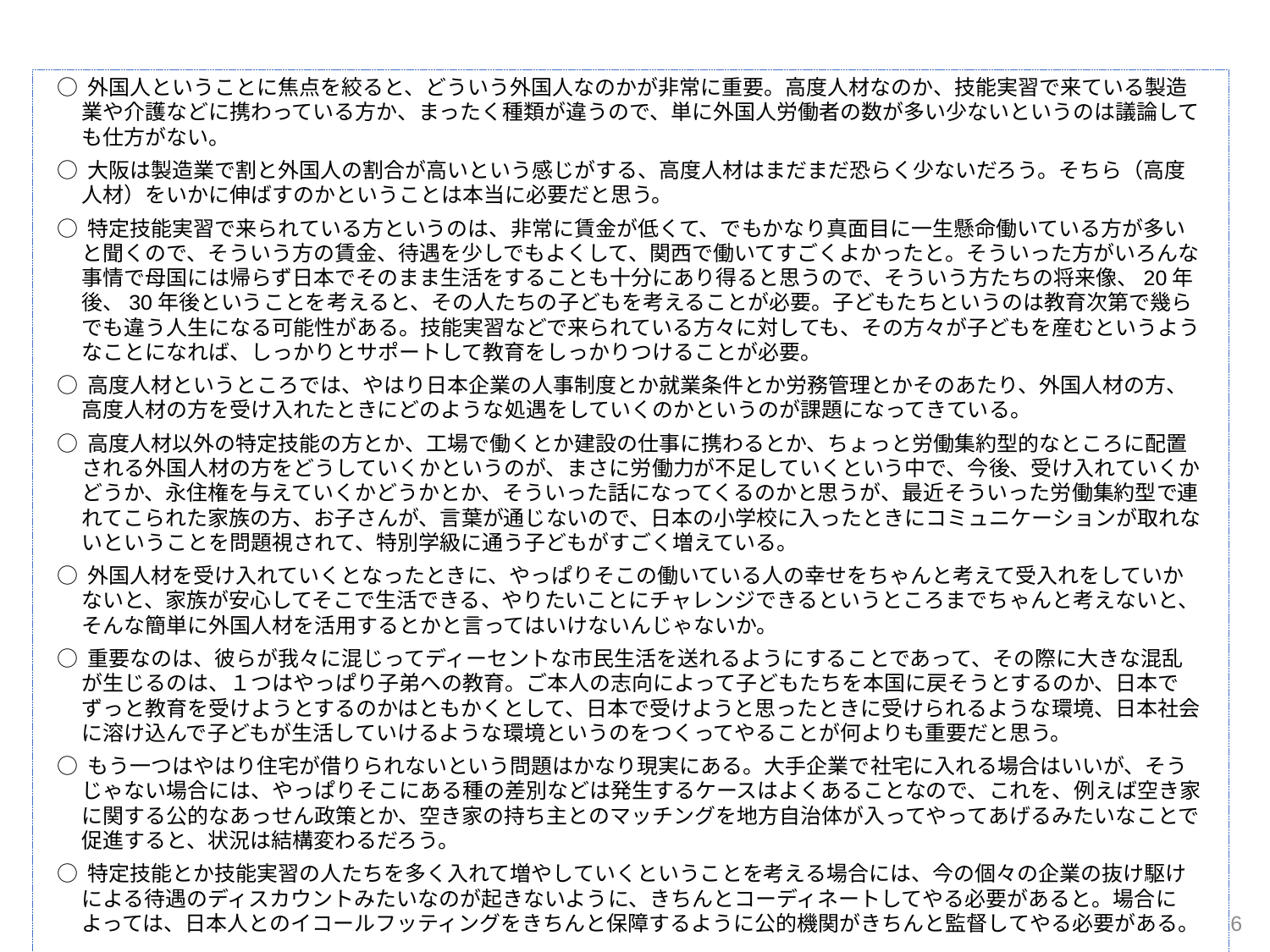

○ 外国人ということに焦点を絞ると、どういう外国人なのかが非常に重要。高度人材なのか、技能実習で来ている製造業や介護などに携わっている方か、まったく種類が違うので、単に外国人労働者の数が多い少ないというのは議論しても仕方がない。
○ 大阪は製造業で割と外国人の割合が高いという感じがする、高度人材はまだまだ恐らく少ないだろう。そちら（高度人材）をいかに伸ばすのかということは本当に必要だと思う。
○ 特定技能実習で来られている方というのは、非常に賃金が低くて、でもかなり真面目に一生懸命働いている方が多いと聞くので、そういう方の賃金、待遇を少しでもよくして、関西で働いてすごくよかったと。そういった方がいろんな事情で母国には帰らず日本でそのまま生活をすることも十分にあり得ると思うので、そういう方たちの将来像、20年後、30年後ということを考えると、その人たちの子どもを考えることが必要。子どもたちというのは教育次第で幾らでも違う人生になる可能性がある。技能実習などで来られている方々に対しても、その方々が子どもを産むというようなことになれば、しっかりとサポートして教育をしっかりつけることが必要。
○ 高度人材というところでは、やはり日本企業の人事制度とか就業条件とか労務管理とかそのあたり、外国人材の方、高度人材の方を受け入れたときにどのような処遇をしていくのかというのが課題になってきている。
○ 高度人材以外の特定技能の方とか、工場で働くとか建設の仕事に携わるとか、ちょっと労働集約型的なところに配置される外国人材の方をどうしていくかというのが、まさに労働力が不足していくという中で、今後、受け入れていくかどうか、永住権を与えていくかどうかとか、そういった話になってくるのかと思うが、最近そういった労働集約型で連れてこられた家族の方、お子さんが、言葉が通じないので、日本の小学校に入ったときにコミュニケーションが取れないということを問題視されて、特別学級に通う子どもがすごく増えている。
○ 外国人材を受け入れていくとなったときに、やっぱりそこの働いている人の幸せをちゃんと考えて受入れをしていかないと、家族が安心してそこで生活できる、やりたいことにチャレンジできるというところまでちゃんと考えないと、そんな簡単に外国人材を活用するとかと言ってはいけないんじゃないか。
○ 重要なのは、彼らが我々に混じってディーセントな市民生活を送れるようにすることであって、その際に大きな混乱が生じるのは、１つはやっぱり子弟への教育。ご本人の志向によって子どもたちを本国に戻そうとするのか、日本でずっと教育を受けようとするのかはともかくとして、日本で受けようと思ったときに受けられるような環境、日本社会に溶け込んで子どもが生活していけるような環境というのをつくってやることが何よりも重要だと思う。
○ もう一つはやはり住宅が借りられないという問題はかなり現実にある。大手企業で社宅に入れる場合はいいが、そうじゃない場合には、やっぱりそこにある種の差別などは発生するケースはよくあることなので、これを、例えば空き家に関する公的なあっせん政策とか、空き家の持ち主とのマッチングを地方自治体が入ってやってあげるみたいなことで促進すると、状況は結構変わるだろう。
○ 特定技能とか技能実習の人たちを多く入れて増やしていくということを考える場合には、今の個々の企業の抜け駆けによる待遇のディスカウントみたいなのが起きないように、きちんとコーディネートしてやる必要があると。場合によっては、日本人とのイコールフッティングをきちんと保障するように公的機関がきちんと監督してやる必要がある。

6